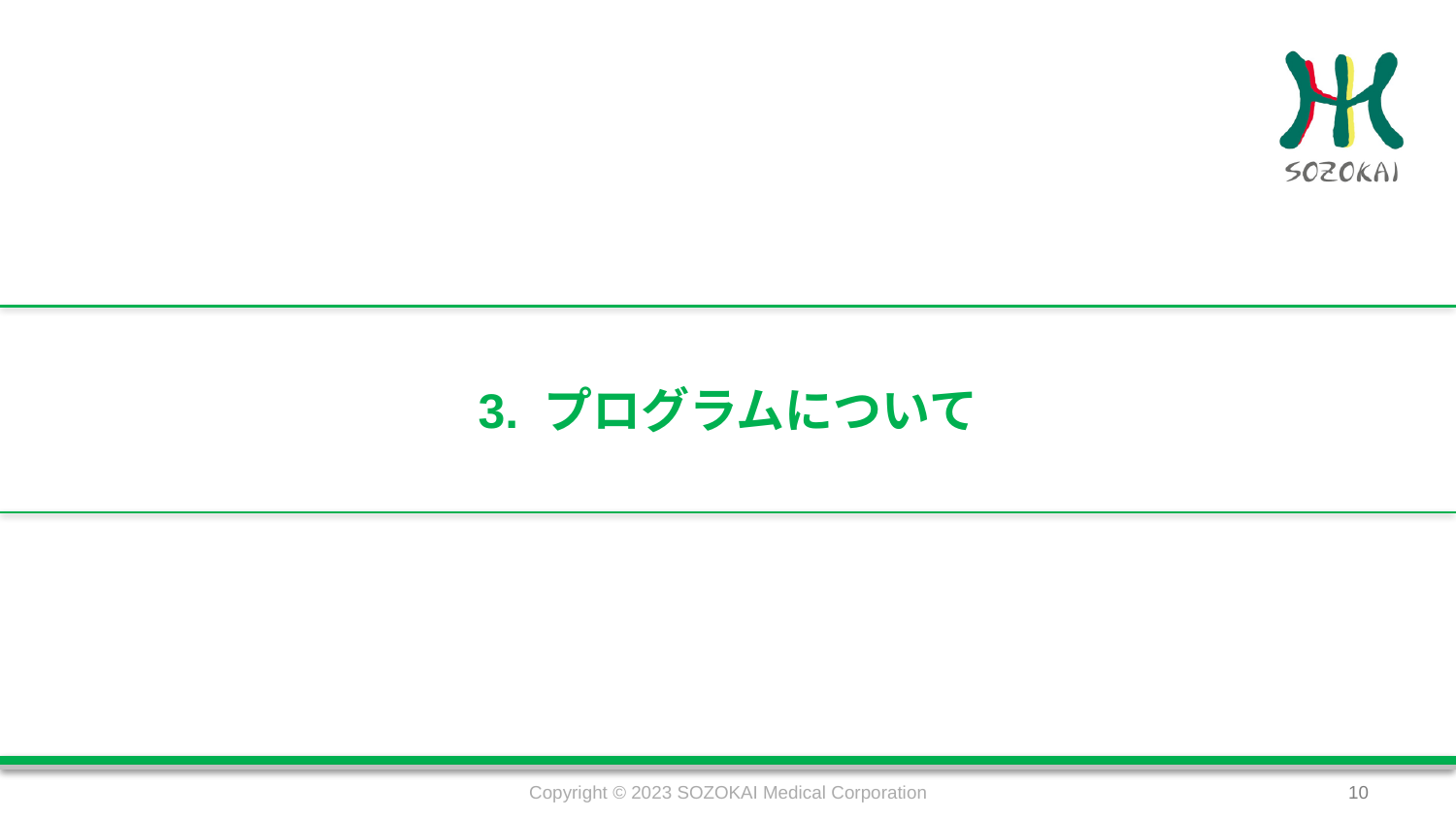

# 3. プログラムについて
Copyright © 2023 SOZOKAI Medical Corporation
10